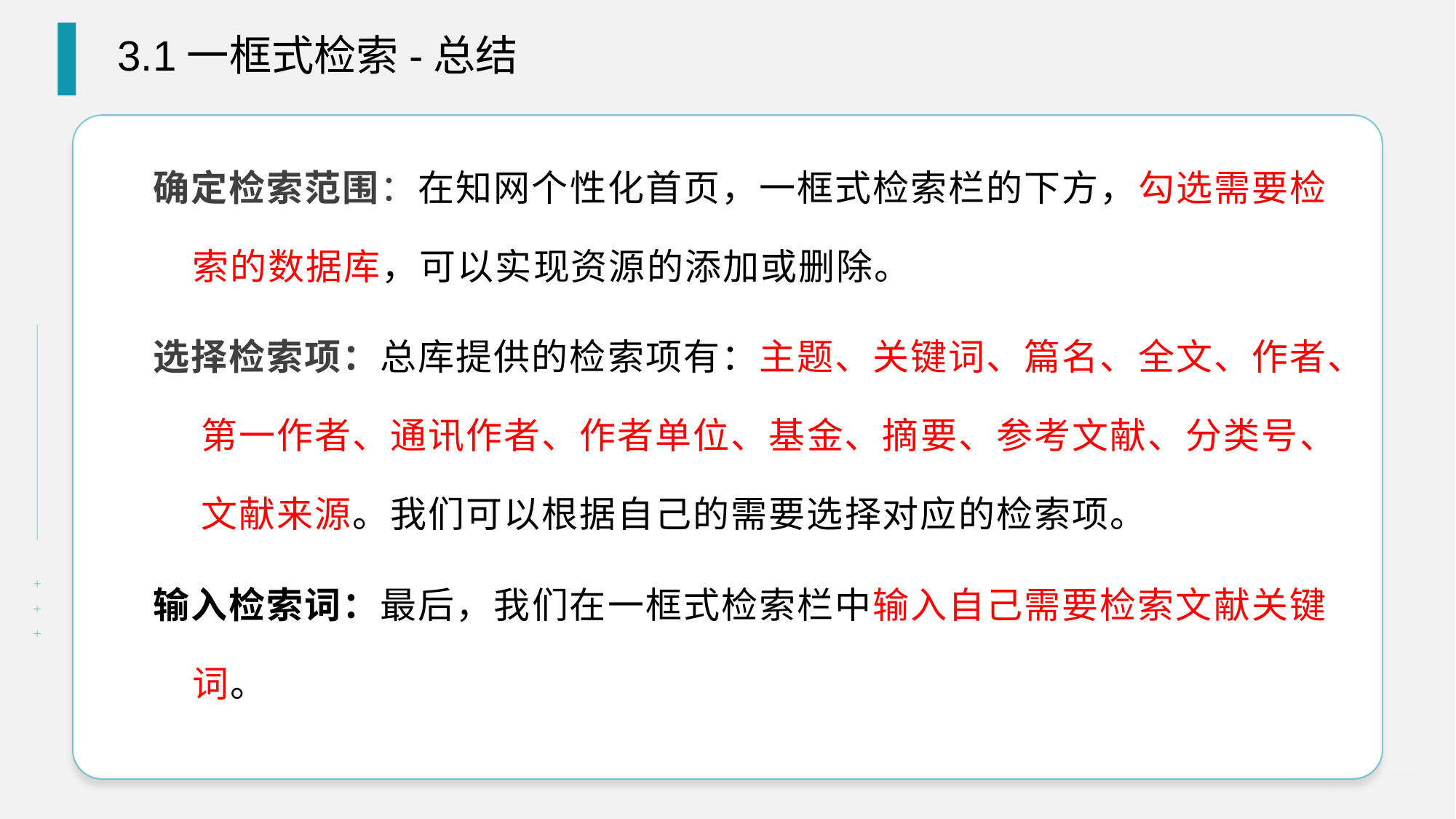

3.1一框式检索-总结

确定检索范围：在知网个性化首页，一框式检索栏的下方，勾选需要检索的数据库，可以实现资源的添加或删除。
选择检索项：总库提供的检索项有：主题、关键词、篇名、全文、作者、第一作者、通讯作者、作者单位、基金、摘要、参考文献、分类号、文献来源。我们可以根据自己的需要选择对应的检索项。
输入检索词：最后，我们在一框式检索栏中输入自己需要检索文献关键词。